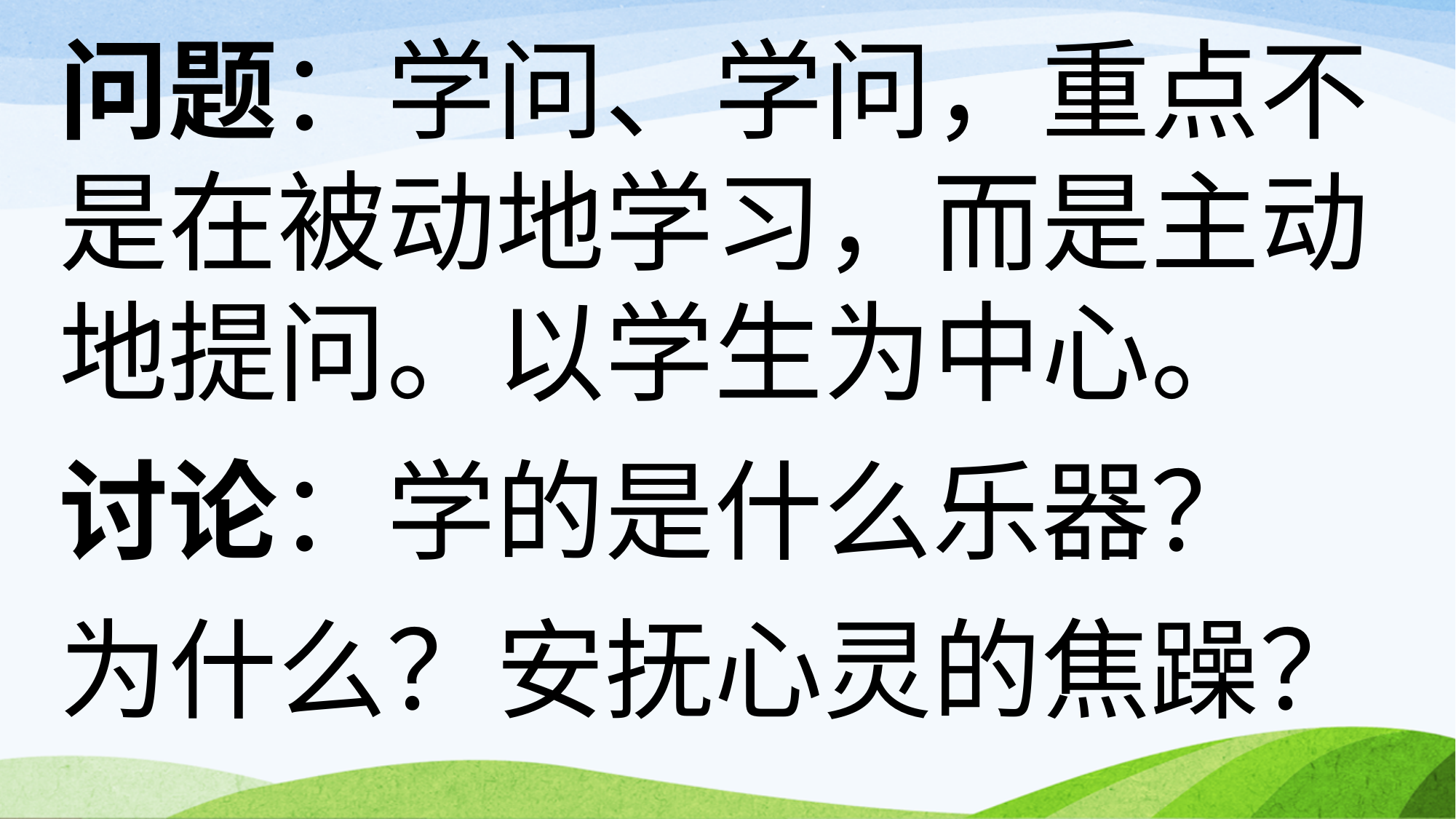

问题：学问、学问，重点不是在被动地学习，而是主动地提问。以学生为中心。
讨论：学的是什么乐器？
为什么？安抚心灵的焦躁？